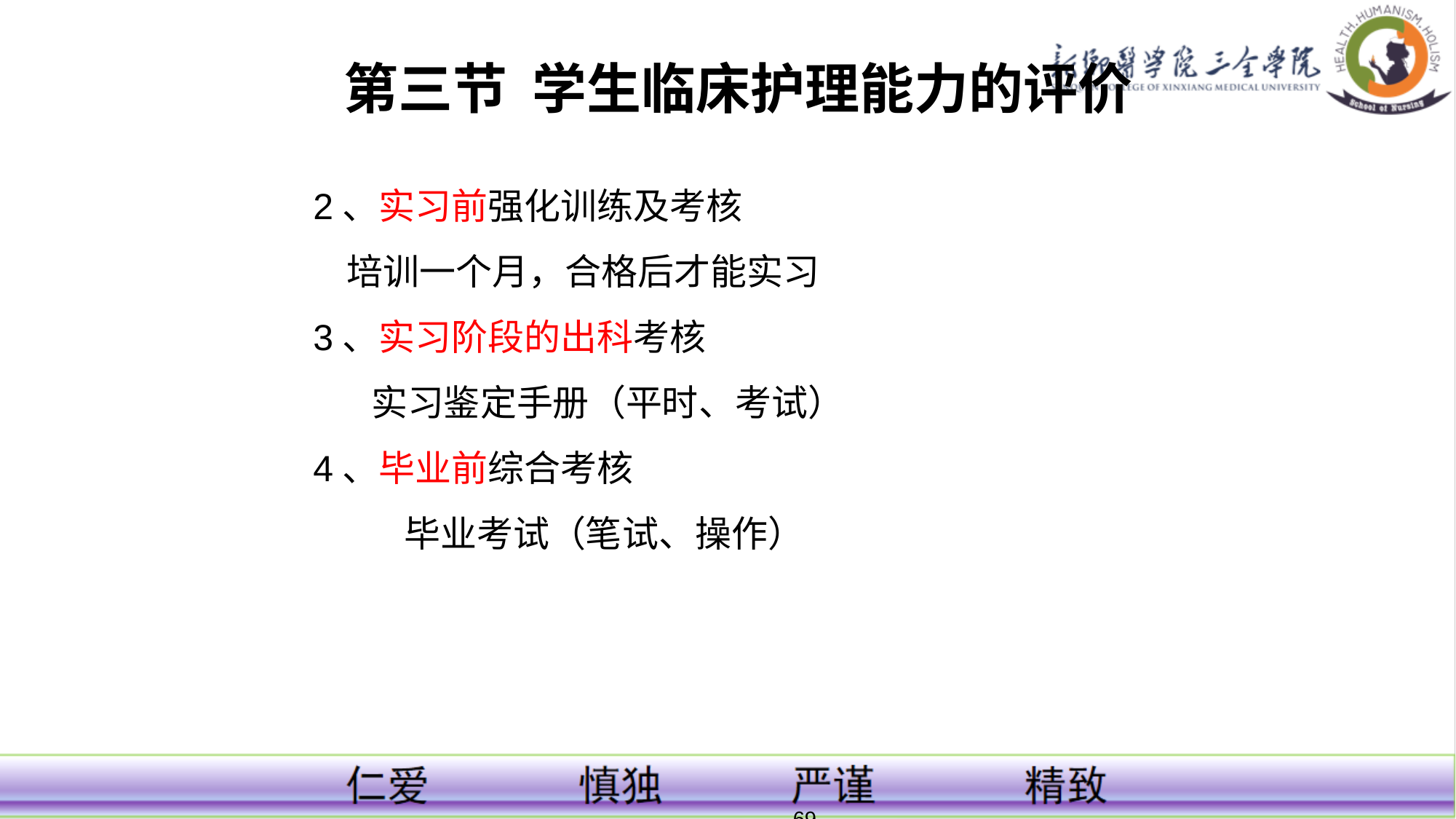

第三节  学生临床护理能力的评价
2、实习前强化训练及考核
   培训一个月，合格后才能实习
3、实习阶段的出科考核
      实习鉴定手册（平时、考试）
4、毕业前综合考核
          毕业考试（笔试、操作）
69
69